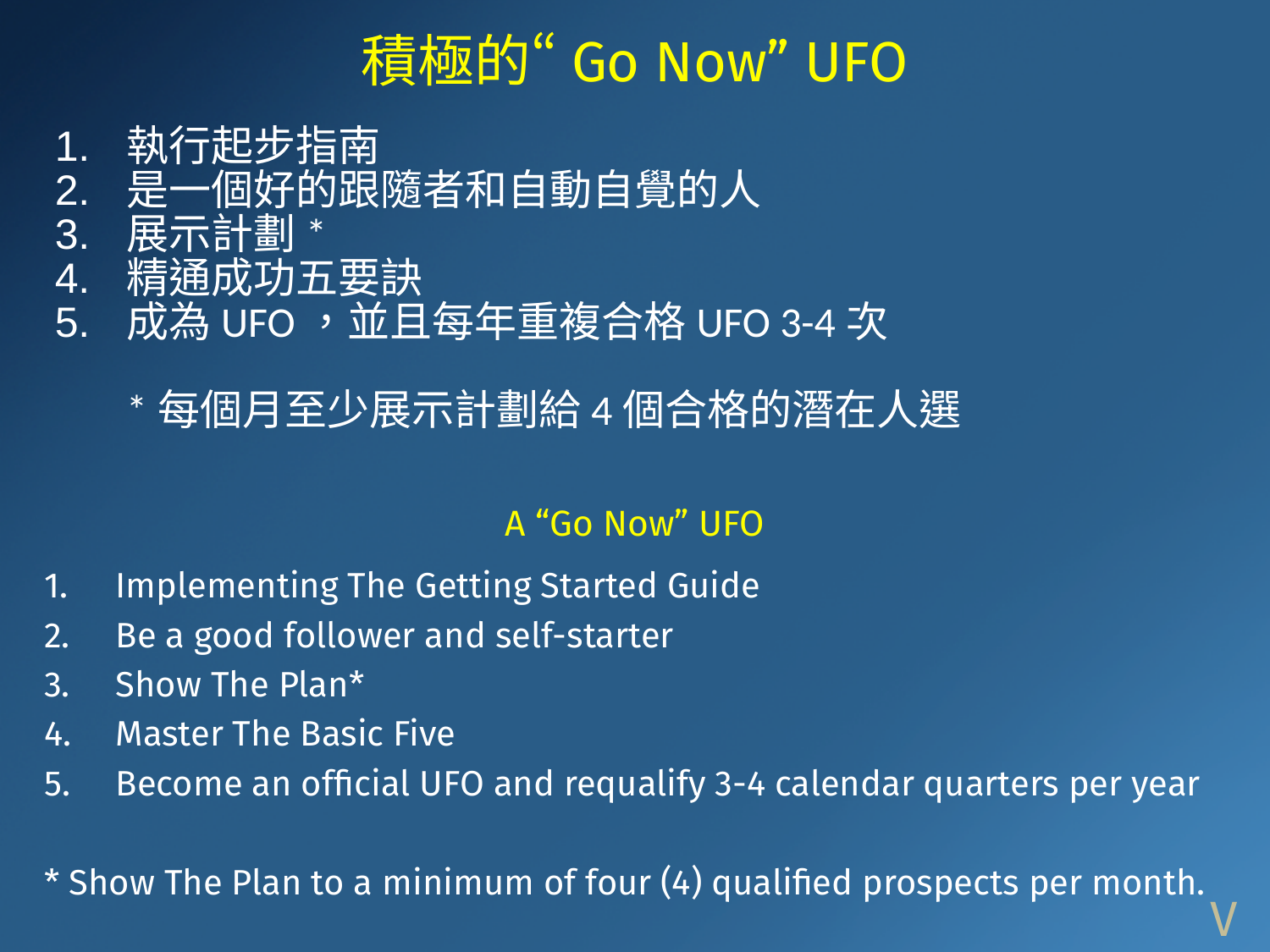

積極的“Go Now” UFO
執行起步指南
是一個好的跟隨者和自動自覺的人
展示計劃*
精通成功五要訣
成為UFO，並且每年重複合格UFO 3-4次

	*每個月至少展示計劃給4個合格的潛在人選
A “Go Now” UFO
Implementing The Getting Started Guide
Be a good follower and self-starter
Show The Plan*
Master The Basic Five
Become an official UFO and requalify 3-4 calendar quarters per year

* Show The Plan to a minimum of four (4) qualified prospects per month.
V